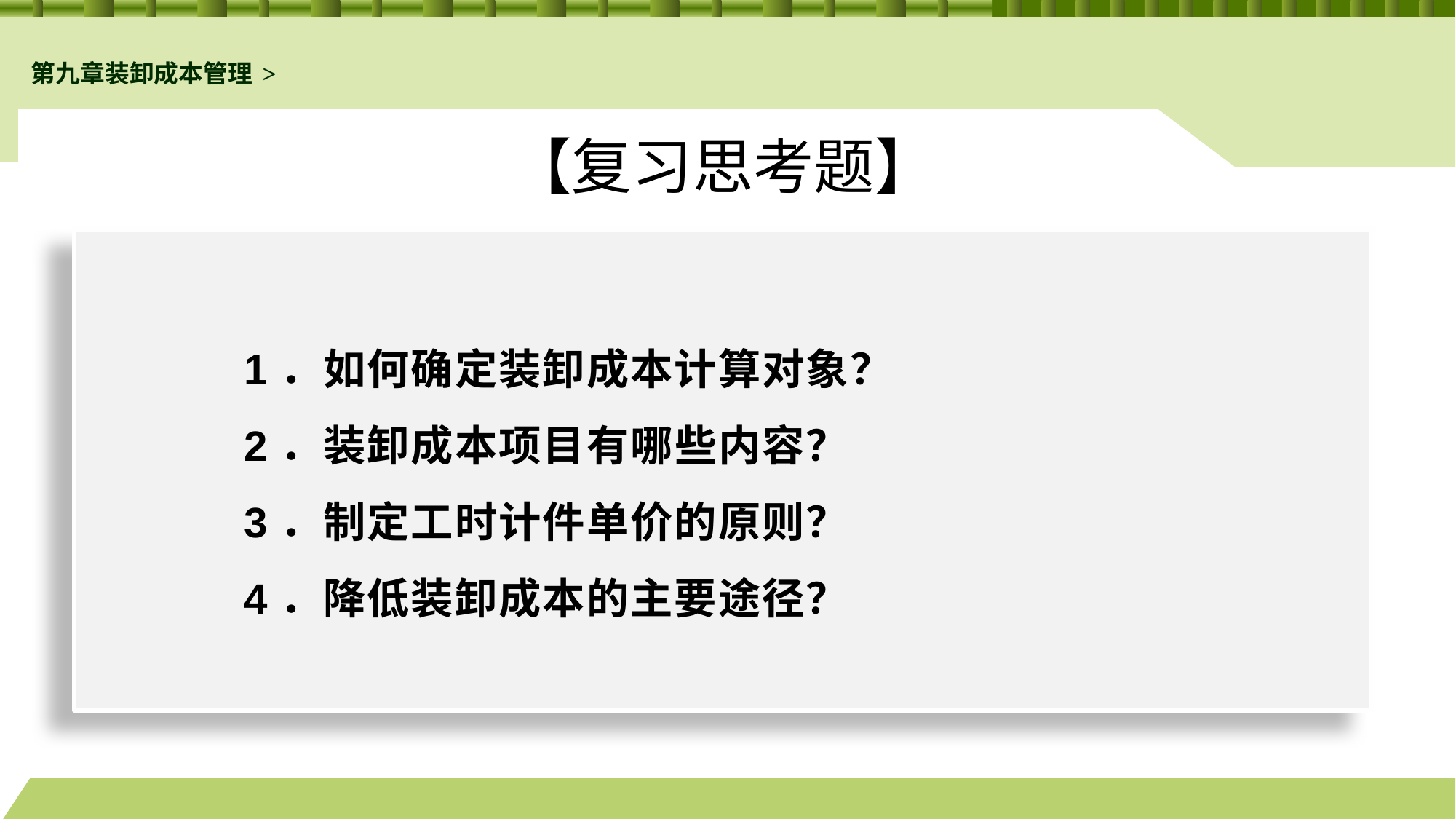

第九章装卸成本管理>
# 【复习思考题】
1．如何确定装卸成本计算对象？
2．装卸成本项目有哪些内容？
3．制定工时计件单价的原则？
4．降低装卸成本的主要途径？